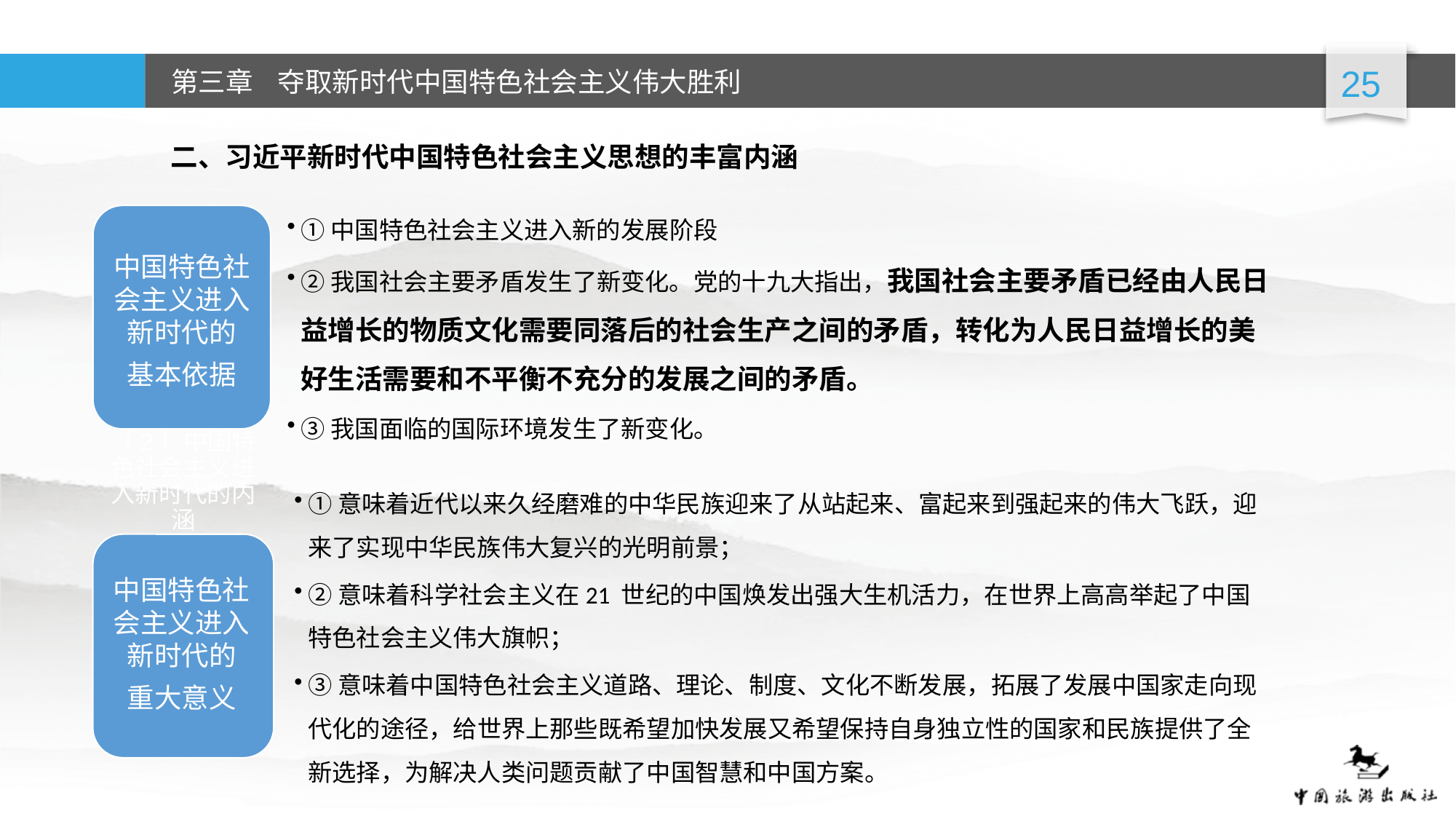

二、习近平新时代中国特色社会主义思想的丰富内涵

中国特色社会主义进入新时代的
基本依据
①中国特色社会主义进入新的发展阶段
②我国社会主要矛盾发生了新变化。党的十九大指出，我国社会主要矛盾已经由人民日益增长的物质文化需要同落后的社会生产之间的矛盾，转化为人民日益增长的美好生活需要和不平衡不充分的发展之间的矛盾。
③我国面临的国际环境发生了新变化。
（2）中国特色社会主义进入新时代的内涵
①意味着近代以来久经磨难的中华民族迎来了从站起来、富起来到强起来的伟大飞跃，迎来了实现中华民族伟大复兴的光明前景；
②意味着科学社会主义在21 世纪的中国焕发出强大生机活力，在世界上高高举起了中国特色社会主义伟大旗帜；
③意味着中国特色社会主义道路、理论、制度、文化不断发展，拓展了发展中国家走向现代化的途径，给世界上那些既希望加快发展又希望保持自身独立性的国家和民族提供了全新选择，为解决人类问题贡献了中国智慧和中国方案。

中国特色社会主义进入新时代的
重大意义